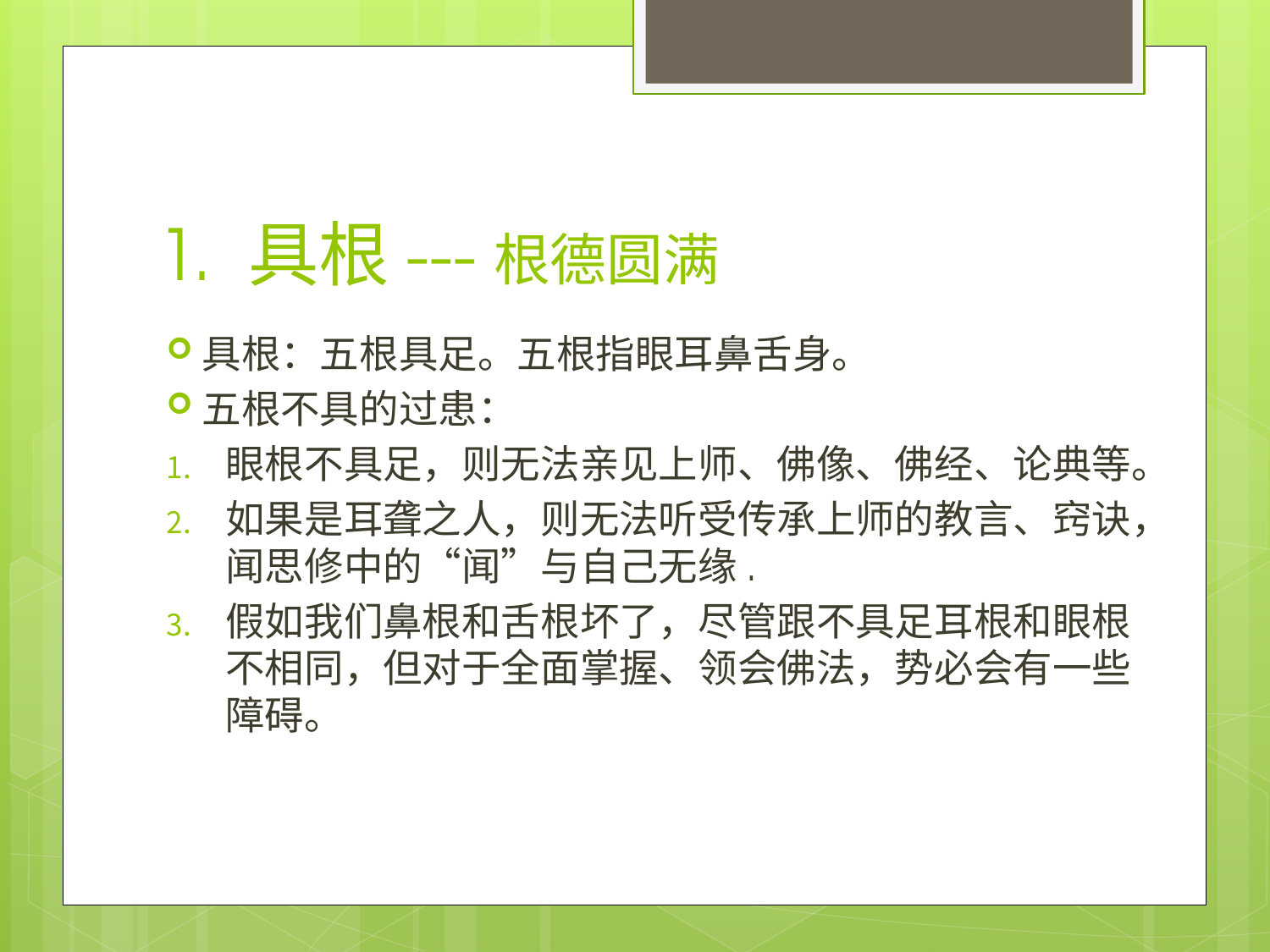

# 1. 具根---根德圆满
具根：五根具足。五根指眼耳鼻舌身。
五根不具的过患：
眼根不具足，则无法亲见上师、佛像、佛经、论典等。
如果是耳聋之人，则无法听受传承上师的教言、窍诀，闻思修中的“闻”与自己无缘.
假如我们鼻根和舌根坏了，尽管跟不具足耳根和眼根不相同，但对于全面掌握、领会佛法，势必会有一些障碍。